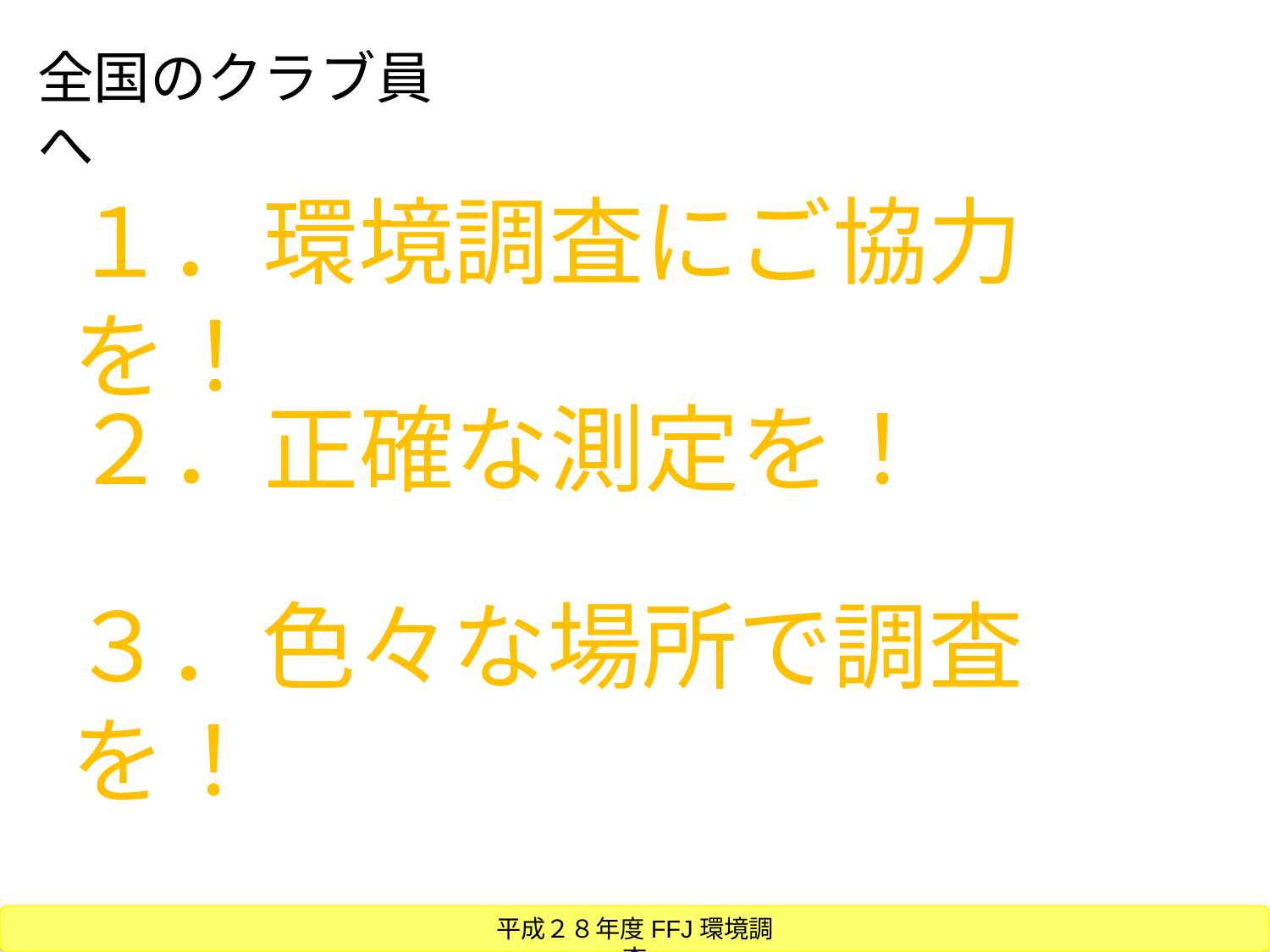

全国のクラブ員へ
１．環境調査にご協力を！
２．正確な測定を！
３．色々な場所で調査を！

平成２８年度FFJ環境調査